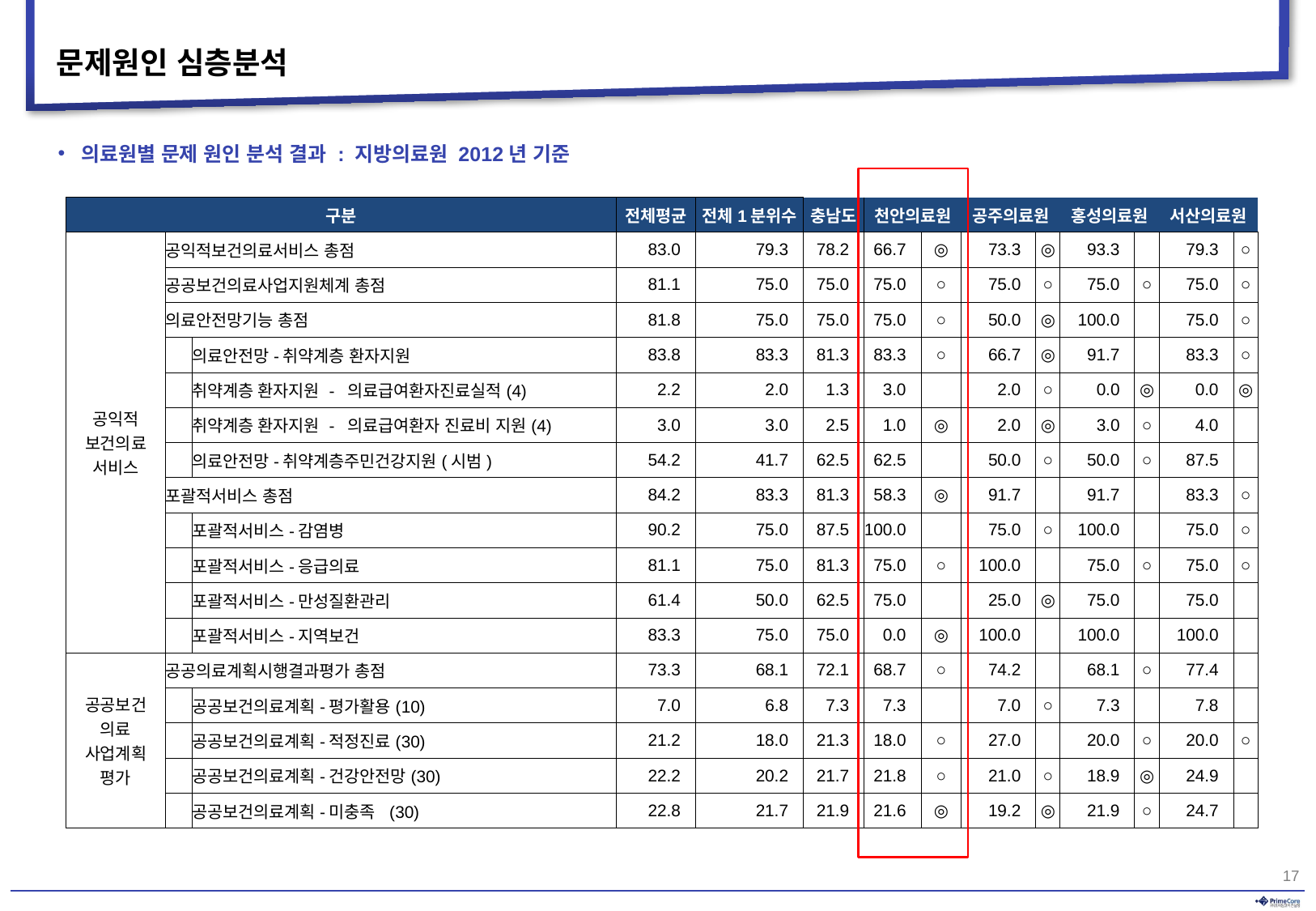

# 문제원인 심층분석
의료원별 문제 원인 분석 결과 : 지방의료원 2012년 기준

| 구분 |  |  | 전체평균 | 전체1분위수 | 충남도 | 천안의료원 |  | 공주의료원 |  | 홍성의료원 |  | 서산의료원 |  |
| --- | --- | --- | --- | --- | --- | --- | --- | --- | --- | --- | --- | --- | --- |
| 공익적 보건의료 서비스 | 공익적보건의료서비스 총점 |  | 83.0 | 79.3 | 78.2 | 66.7 | ◎ | 73.3 | ◎ | 93.3 |  | 79.3 | ○ |
|  | 공공보건의료사업지원체계 총점 |  | 81.1 | 75.0 | 75.0 | 75.0 | ○ | 75.0 | ○ | 75.0 | ○ | 75.0 | ○ |
|  | 의료안전망기능 총점 |  | 81.8 | 75.0 | 75.0 | 75.0 | ○ | 50.0 | ◎ | 100.0 |  | 75.0 | ○ |
|  |  | 의료안전망-취약계층 환자지원 | 83.8 | 83.3 | 81.3 | 83.3 | ○ | 66.7 | ◎ | 91.7 |  | 83.3 | ○ |
|  |  | 취약계층 환자지원 - 의료급여환자진료실적(4) | 2.2 | 2.0 | 1.3 | 3.0 |  | 2.0 | ○ | 0.0 | ◎ | 0.0 | ◎ |
|  |  | 취약계층 환자지원 - 의료급여환자 진료비 지원(4) | 3.0 | 3.0 | 2.5 | 1.0 | ◎ | 2.0 | ◎ | 3.0 | ○ | 4.0 |  |
|  |  | 의료안전망-취약계층주민건강지원(시범) | 54.2 | 41.7 | 62.5 | 62.5 |  | 50.0 | ○ | 50.0 | ○ | 87.5 |  |
|  | 포괄적서비스 총점 |  | 84.2 | 83.3 | 81.3 | 58.3 | ◎ | 91.7 |  | 91.7 |  | 83.3 | ○ |
|  |  | 포괄적서비스-감염병 | 90.2 | 75.0 | 87.5 | 100.0 |  | 75.0 | ○ | 100.0 |  | 75.0 | ○ |
|  |  | 포괄적서비스-응급의료 | 81.1 | 75.0 | 81.3 | 75.0 | ○ | 100.0 |  | 75.0 | ○ | 75.0 | ○ |
|  |  | 포괄적서비스-만성질환관리 | 61.4 | 50.0 | 62.5 | 75.0 |  | 25.0 | ◎ | 75.0 |  | 75.0 |  |
|  |  | 포괄적서비스-지역보건 | 83.3 | 75.0 | 75.0 | 0.0 | ◎ | 100.0 |  | 100.0 |  | 100.0 |  |
| 공공보건 의료 사업계획 평가 | 공공의료계획시행결과평가 총점 |  | 73.3 | 68.1 | 72.1 | 68.7 | ○ | 74.2 |  | 68.1 | ○ | 77.4 |  |
|  |  | 공공보건의료계획-평가활용(10) | 7.0 | 6.8 | 7.3 | 7.3 |  | 7.0 | ○ | 7.3 |  | 7.8 |  |
|  |  | 공공보건의료계획-적정진료(30) | 21.2 | 18.0 | 21.3 | 18.0 | ○ | 27.0 |  | 20.0 | ○ | 20.0 | ○ |
|  |  | 공공보건의료계획-건강안전망(30) | 22.2 | 20.2 | 21.7 | 21.8 | ○ | 21.0 | ○ | 18.9 | ◎ | 24.9 |  |
|  |  | 공공보건의료계획-미충족 (30) | 22.8 | 21.7 | 21.9 | 21.6 | ◎ | 19.2 | ◎ | 21.9 | ○ | 24.7 |  |